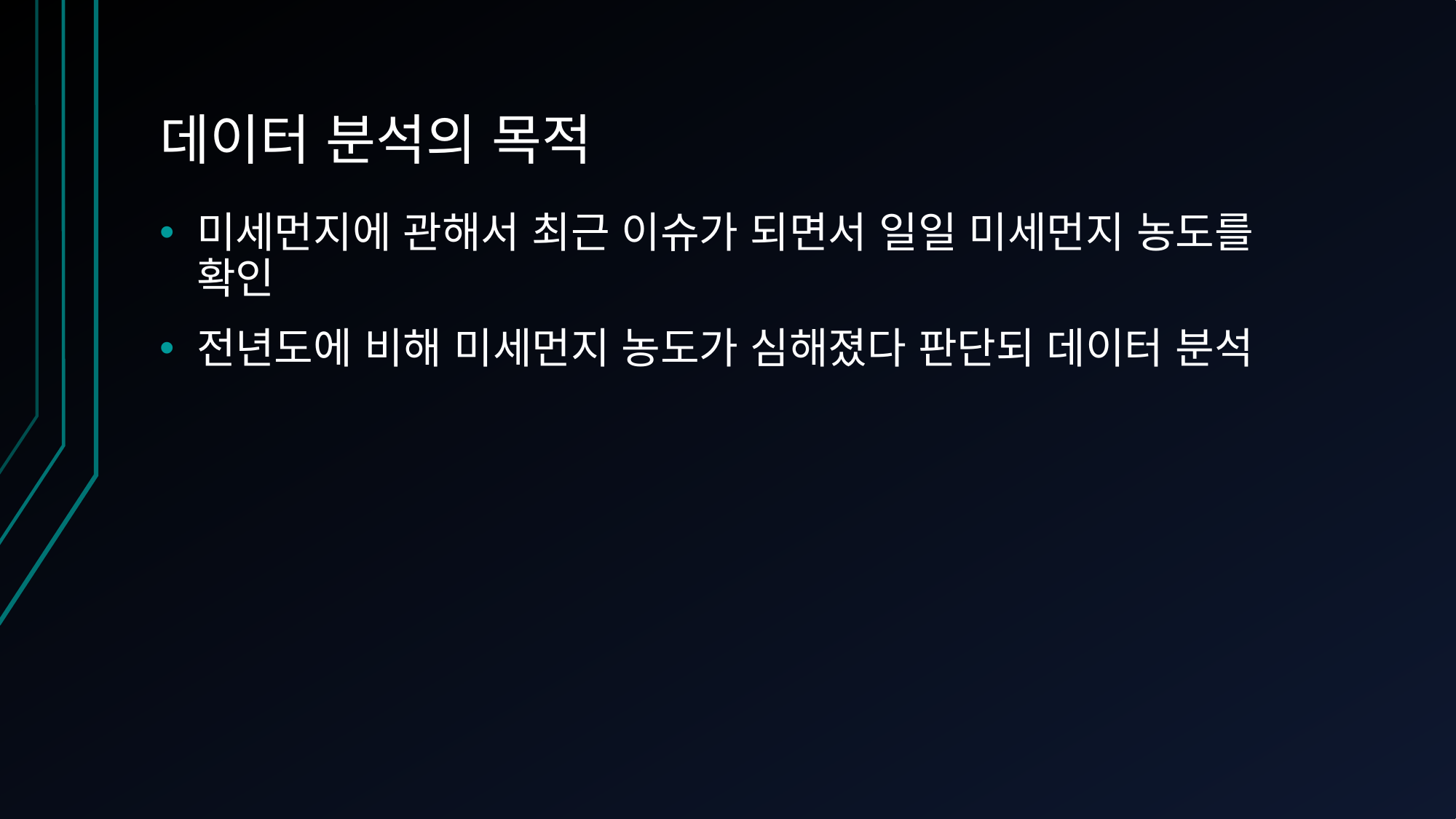

# 데이터 분석의 목적
미세먼지에 관해서 최근 이슈가 되면서 일일 미세먼지 농도를 확인
전년도에 비해 미세먼지 농도가 심해졌다 판단되 데이터 분석